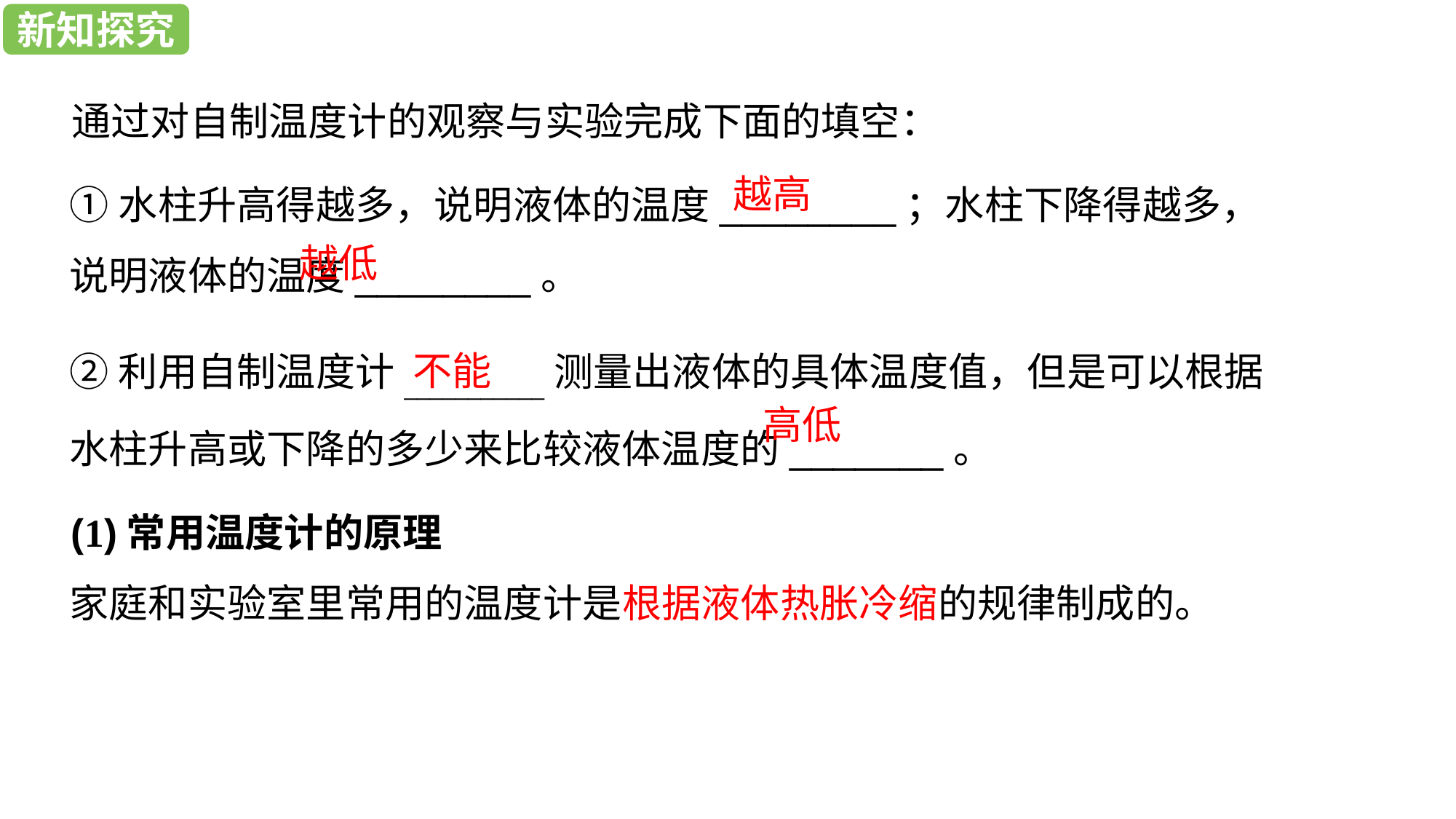

新知探究
通过对自制温度计的观察与实验完成下面的填空：
①水柱升高得越多，说明液体的温度________；水柱下降得越多，说明液体的温度________。
越高
越低
②利用自制温度计___________测量出液体的具体温度值，但是可以根据水柱升高或下降的多少来比较液体温度的_______。
不能
高低
(1)常用温度计的原理
家庭和实验室里常用的温度计是根据液体热胀冷缩的规律制成的。